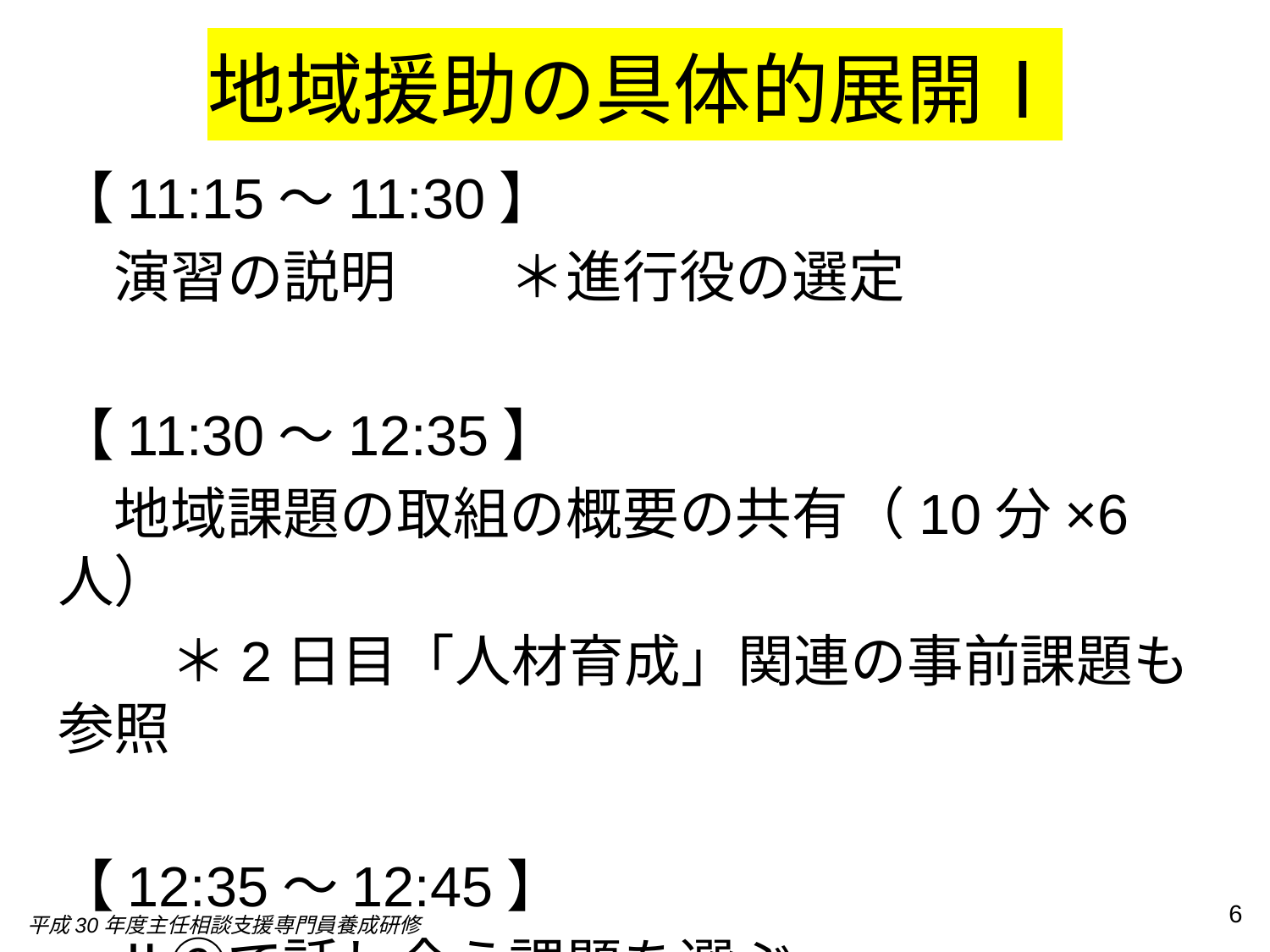

# 地域援助の具体的展開Ⅰ
【11:15～11:30】
　演習の説明　　＊進行役の選定

【11:30～12:35】
　地域課題の取組の概要の共有（10分×6人）
　　＊2日目「人材育成」関連の事前課題も参照

【12:35～12:45】
　Ⅱ②で話し合う課題を選ぶ
6
平成30年度主任相談支援専門員養成研修